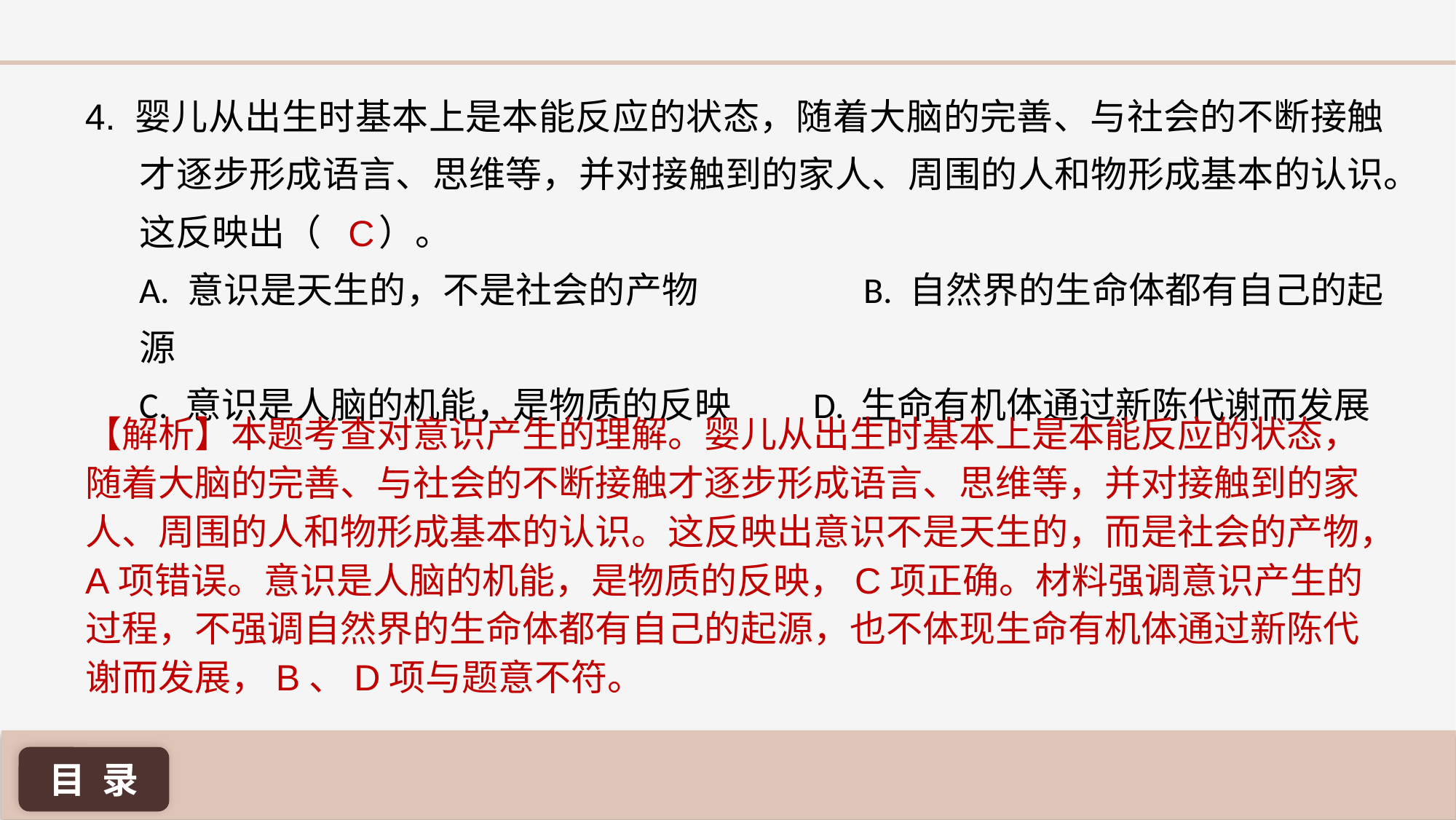

4. 婴儿从出生时基本上是本能反应的状态，随着大脑的完善、与社会的不断接触才逐步形成语言、思维等，并对接触到的家人、周围的人和物形成基本的认识。这反映出（       ）。
A. 意识是天生的，不是社会的产物 	       B. 自然界的生命体都有自己的起源
C. 意识是人脑的机能，是物质的反映         D. 生命有机体通过新陈代谢而发展
C
【解析】本题考查对意识产生的理解。婴儿从出生时基本上是本能反应的状态，随着大脑的完善、与社会的不断接触才逐步形成语言、思维等，并对接触到的家人、周围的人和物形成基本的认识。这反映出意识不是天生的，而是社会的产物，A项错误。意识是人脑的机能，是物质的反映，C项正确。材料强调意识产生的过程，不强调自然界的生命体都有自己的起源，也不体现生命有机体通过新陈代谢而发展，B、D项与题意不符。